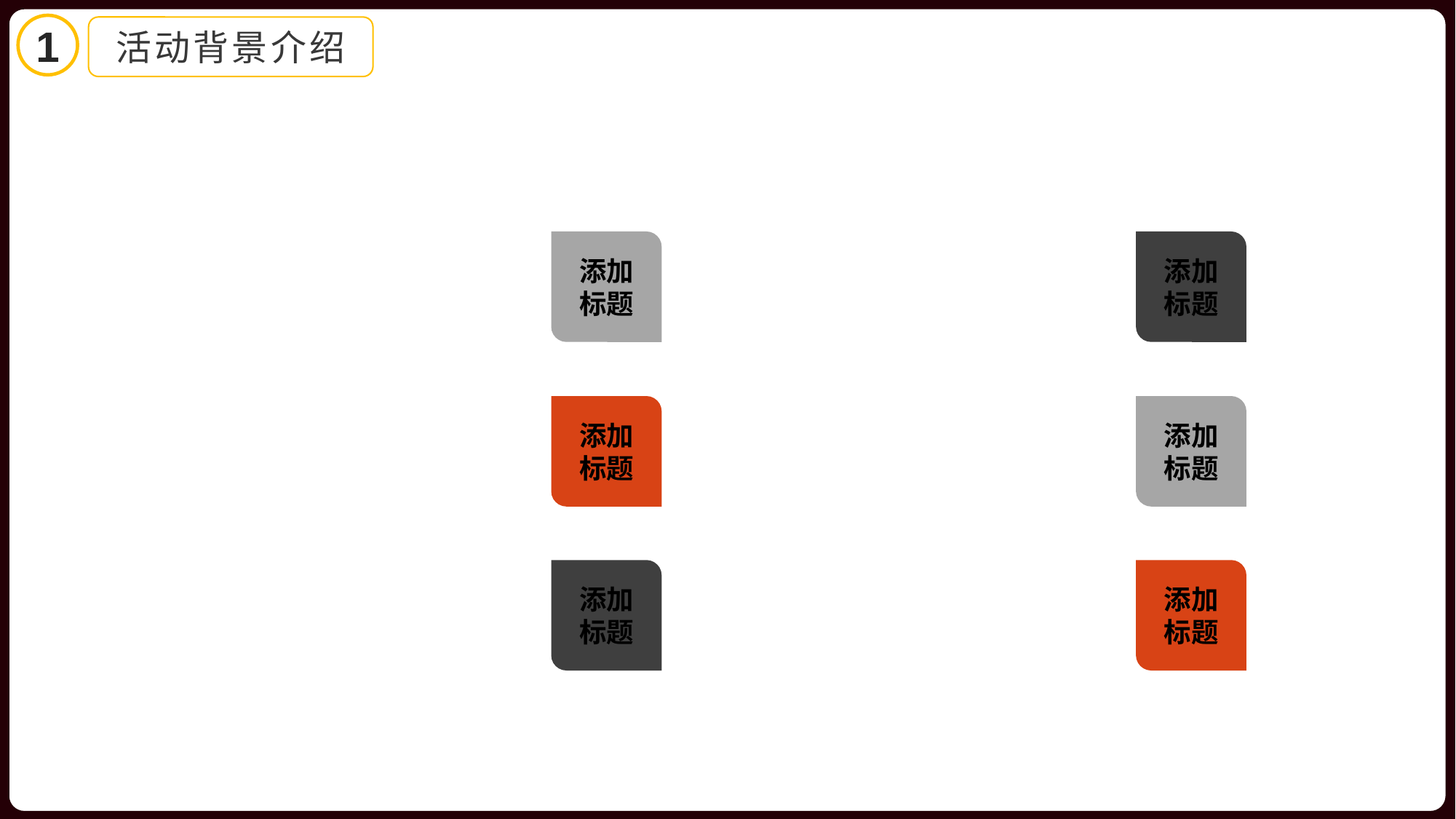

1
活动背景介绍
添加
标题
添加
标题
添加
标题
添加
标题
添加
标题
添加
标题